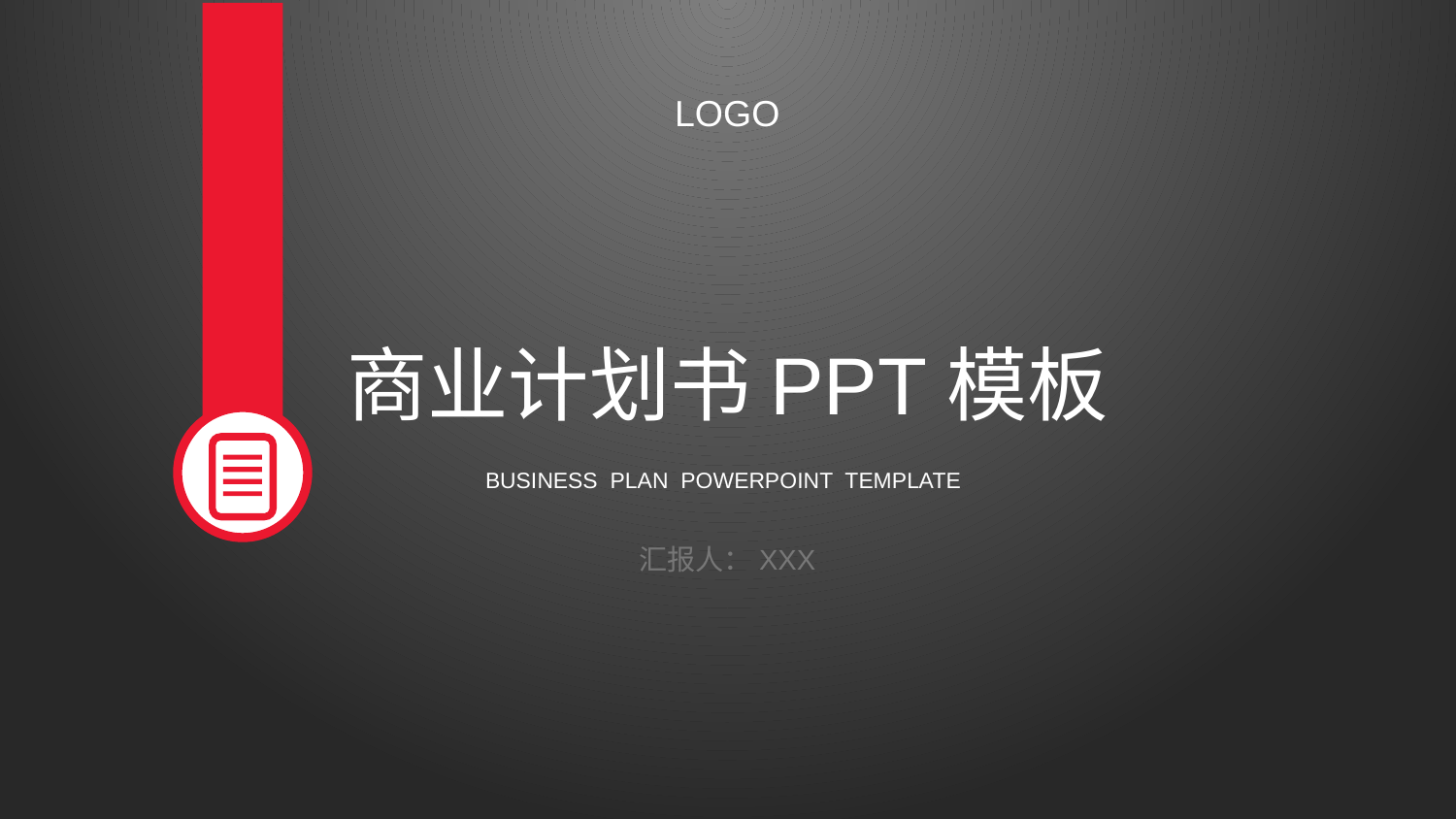

LOGO
商业计划书PPT模板

BUSINESS  PLAN  POWERPOINT  TEMPLATE
汇报人：XXX